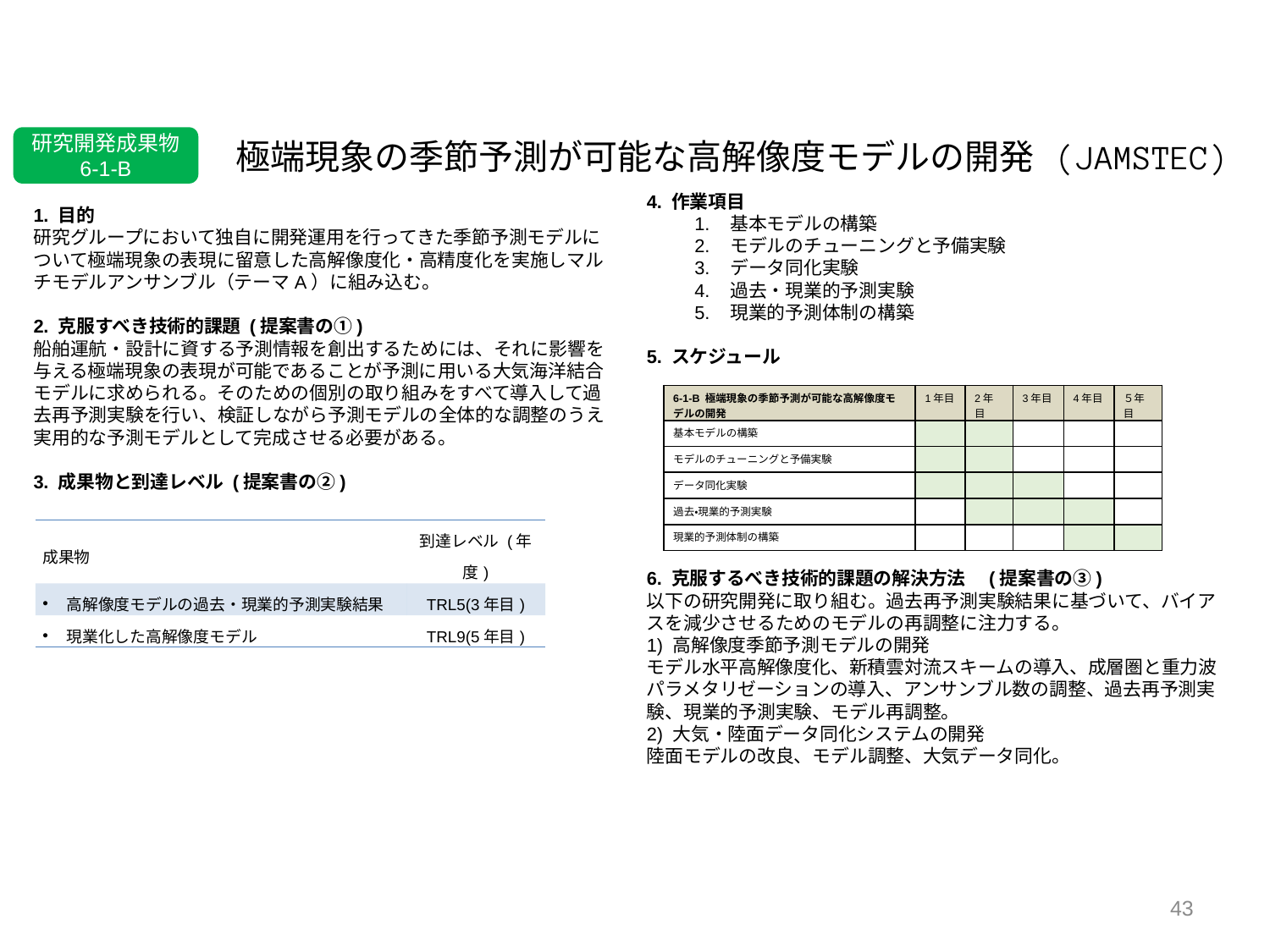

研究開発成果物
6-1-B
# 極端現象の季節予測が可能な高解像度モデルの開発  (JAMSTEC)
4. 作業項目
基本モデルの構築
モデルのチューニングと予備実験
データ同化実験
過去・現業的予測実験
現業的予測体制の構築

5. スケジュール

6. 克服するべき技術的課題の解決方法　(提案書の③)
以下の研究開発に取り組む。過去再予測実験結果に基づいて、バイアスを減少させるためのモデルの再調整に注力する。
1) 高解像度季節予測モデルの開発
モデル水平高解像度化、新積雲対流スキームの導入、成層圏と重力波パラメタリゼーションの導入、アンサンブル数の調整、過去再予測実験、現業的予測実験、モデル再調整。
2) 大気・陸面データ同化システムの開発
陸面モデルの改良、モデル調整、大気データ同化。
1. 目的
研究グループにおいて独自に開発運用を行ってきた季節予測モデルについて極端現象の表現に留意した高解像度化・高精度化を実施しマルチモデルアンサンブル（テーマA）に組み込む。

2. 克服すべき技術的課題 (提案書の①)
船舶運航・設計に資する予測情報を創出するためには、それに影響を与える極端現象の表現が可能であることが予測に用いる大気海洋結合モデルに求められる。そのための個別の取り組みをすべて導入して過去再予測実験を行い、検証しながら予測モデルの全体的な調整のうえ実用的な予測モデルとして完成させる必要がある。

3. 成果物と到達レベル (提案書の②)
| 6-1-B 極端現象の季節予測が可能な高解像度モデルの開発 | 1年目 | 2年目 | 3年目 | 4年目 | ５年目 |
| --- | --- | --- | --- | --- | --- |
| 基本モデルの構築 |  |  |  |  |  |
| モデルのチューニングと予備実験 |  |  |  |  |  |
| データ同化実験 |  |  |  |  |  |
| 過去・現業的予測実験 |  |  |  |  |  |
| 現業的予測体制の構築 |  |  |  |  |  |

| 成果物 | 到達レベル (年度) |
| --- | --- |
| 高解像度モデルの過去・現業的予測実験結果 | TRL5(3年目) |
| 現業化した高解像度モデル | TRL9(5年目) |
43